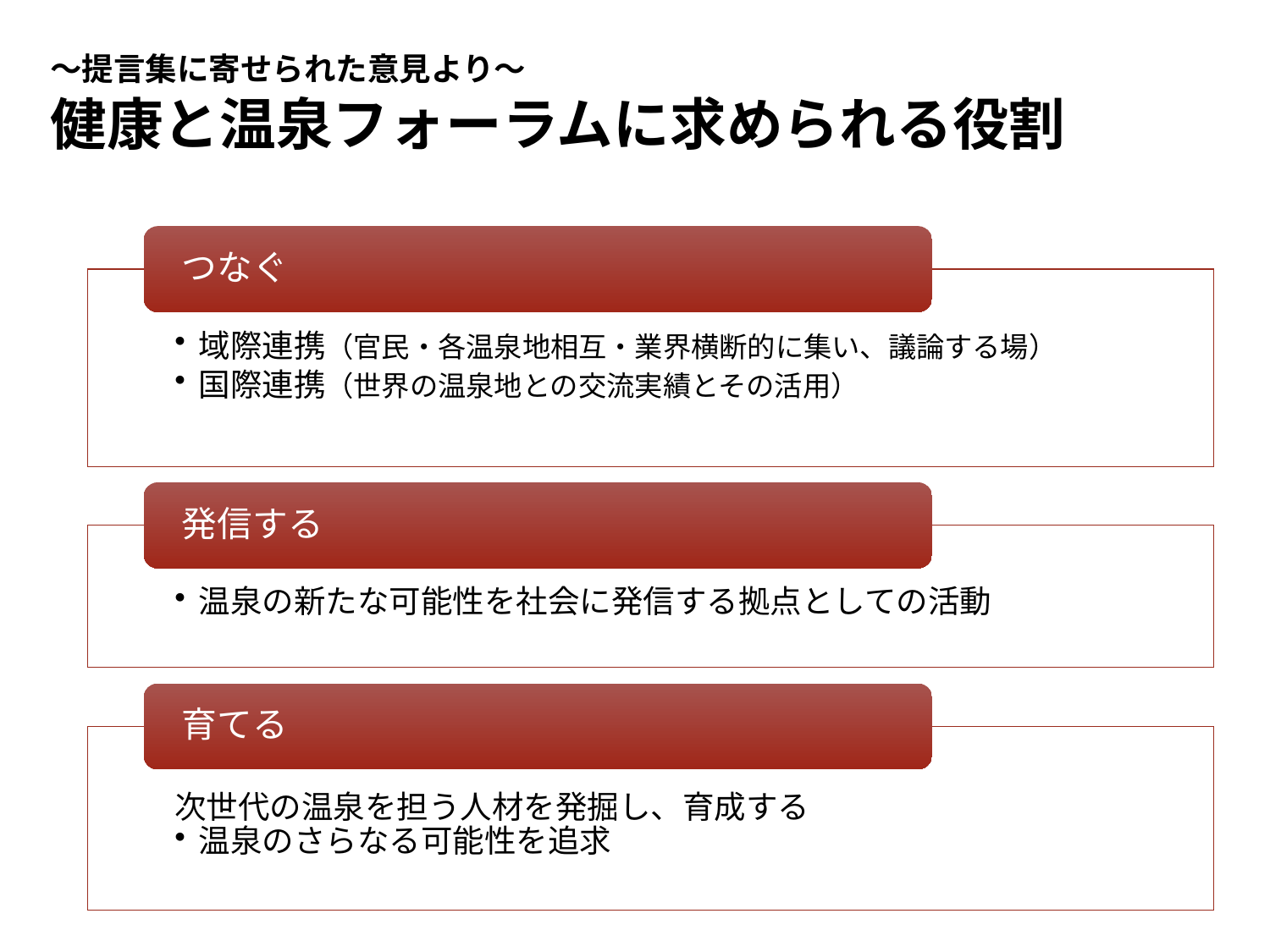

# 〜提言集に寄せられた意見より〜 健康と温泉フォーラムに求められる役割
域際連携（官民・各温泉地相互・業界横断的に集い、議論する場）
国際連携（世界の温泉地との交流実績とその活用）

つなぐ
温泉の新たな可能性を社会に発信する拠点としての活動

発信する
次世代の温泉を担う人材を発掘し、育成する
温泉のさらなる可能性を追求
育てる